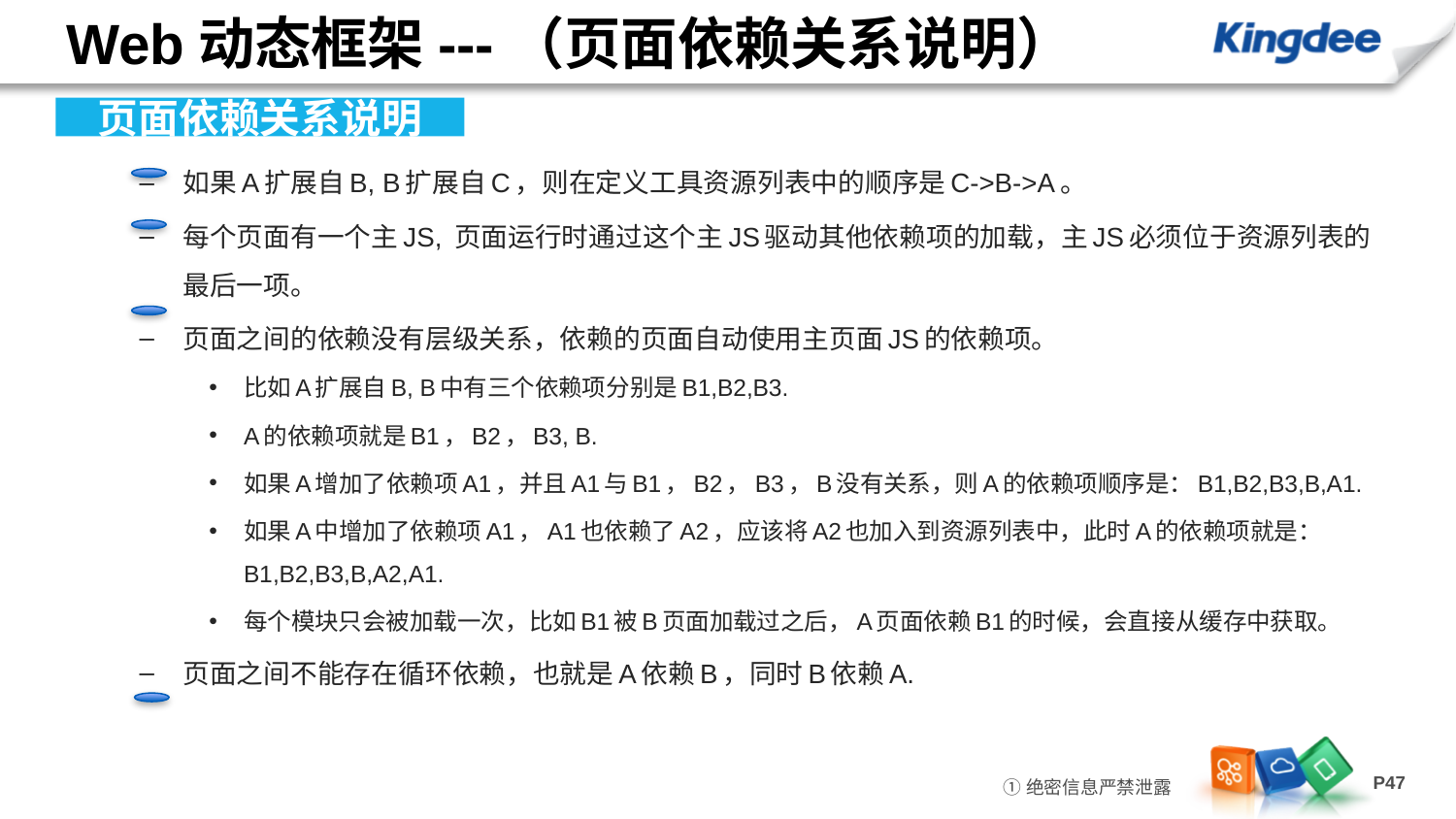

# Web动态框架---（页面依赖关系说明）
页面依赖关系说明
如果A扩展自B, B扩展自C，则在定义工具资源列表中的顺序是C->B->A。
每个页面有一个主JS, 页面运行时通过这个主JS驱动其他依赖项的加载，主JS必须位于资源列表的最后一项。
页面之间的依赖没有层级关系，依赖的页面自动使用主页面JS的依赖项。
比如A扩展自B, B中有三个依赖项分别是B1,B2,B3.
A的依赖项就是B1，B2，B3, B.
如果A增加了依赖项A1，并且A1与B1，B2，B3，B没有关系，则A的依赖项顺序是：B1,B2,B3,B,A1.
如果A中增加了依赖项A1，A1也依赖了A2，应该将A2也加入到资源列表中，此时A的依赖项就是：B1,B2,B3,B,A2,A1.
每个模块只会被加载一次，比如B1被B页面加载过之后，A页面依赖B1的时候，会直接从缓存中获取。
页面之间不能存在循环依赖，也就是A依赖B，同时B依赖A.